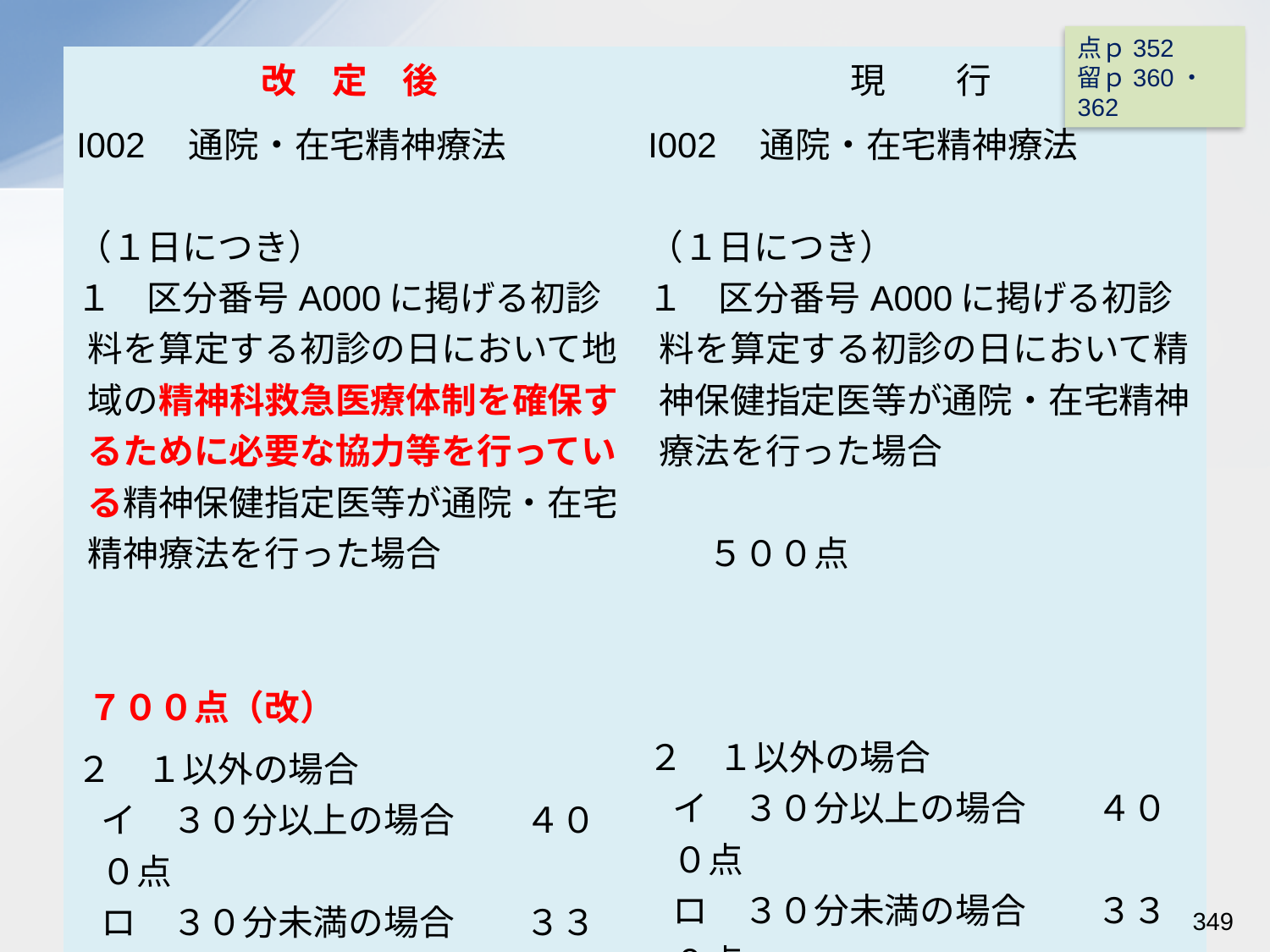

点ｐ352
留ｐ360・362
| 改　定　後 | 現　　行 |
| --- | --- |
| I002　通院・在宅精神療法 　　　　　　　　　　　　　　（１日につき） １　区分番号A000に掲げる初診料を算定する初診の日において地域の精神科救急医療体制を確保するために必要な協力等を行っている精神保健指定医等が通院・在宅精神療法を行った場合　　　　　　　　　　　　　　　　 　　　　　　　　　　　　　　　７００点（改） ２　１以外の場合 イ　３０分以上の場合　　４００点 ロ　３０分未満の場合　　３３０点 ２のイについて、抗精神病薬を服用している患者について、薬原性錐体外路症状評価尺度（ＤＩＥＰＳＳ）を用いて薬原性錐体外路症状の重症度評価を行った場合は、月１回に限り所定点数に２５点を加算する。 | I002　通院・在宅精神療法 　　　　　　　　　　　　　　（１日につき） １　区分番号A000に掲げる初診料を算定する初診の日において精神保健指定医等が通院・在宅精神療法を行った場合 　　　　　　　　　　　　　　　　５００点 　　　　　　　　　　　　　　　　 ２　１以外の場合 イ　３０分以上の場合　　４００点 ロ　３０分未満の場合　　３３０点 |
349